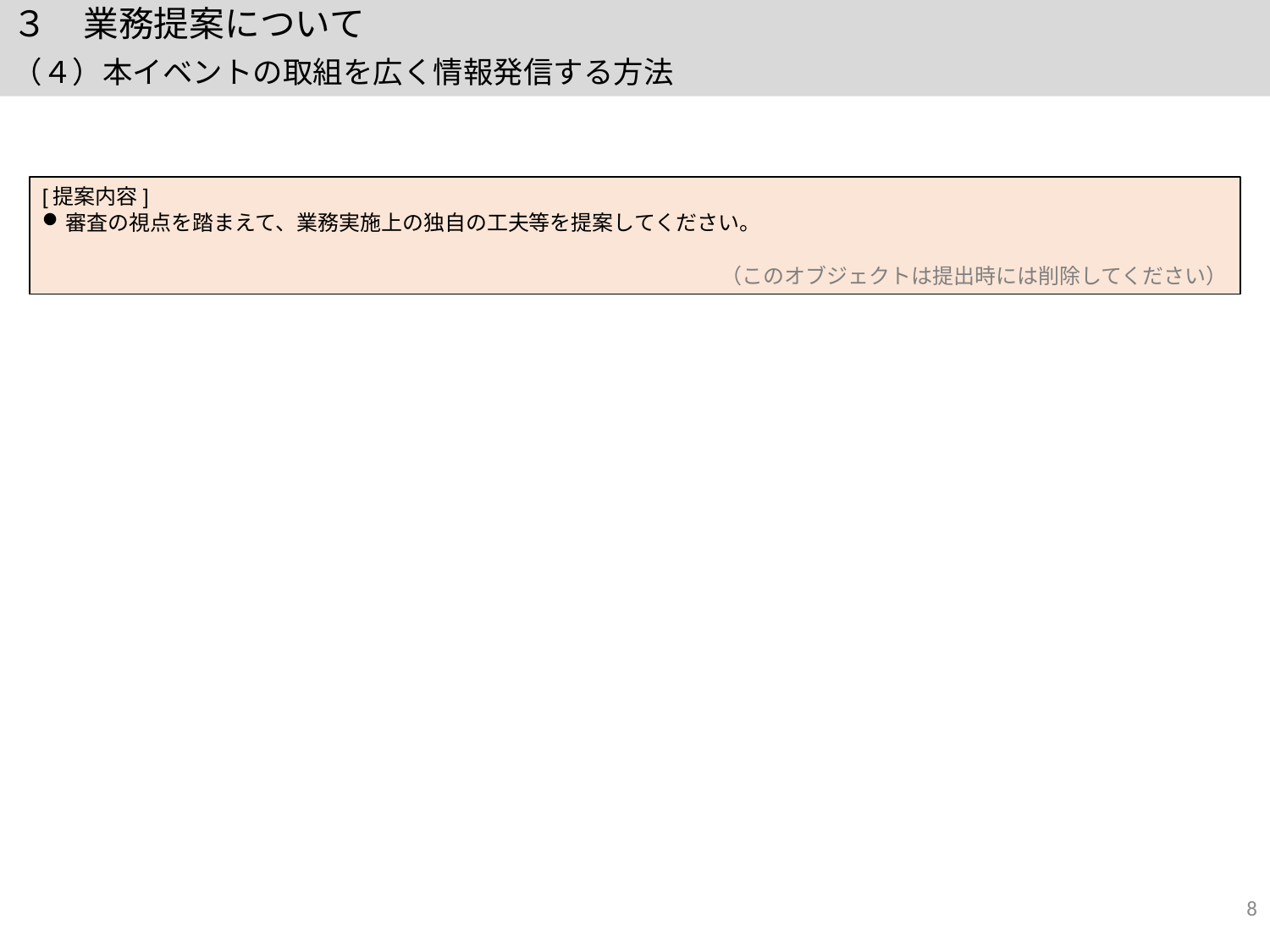

３　業務提案について
（４）本イベントの取組を広く情報発信する方法
[提案内容]
審査の視点を踏まえて、業務実施上の独自の工夫等を提案してください。

（このオブジェクトは提出時には削除してください）
8